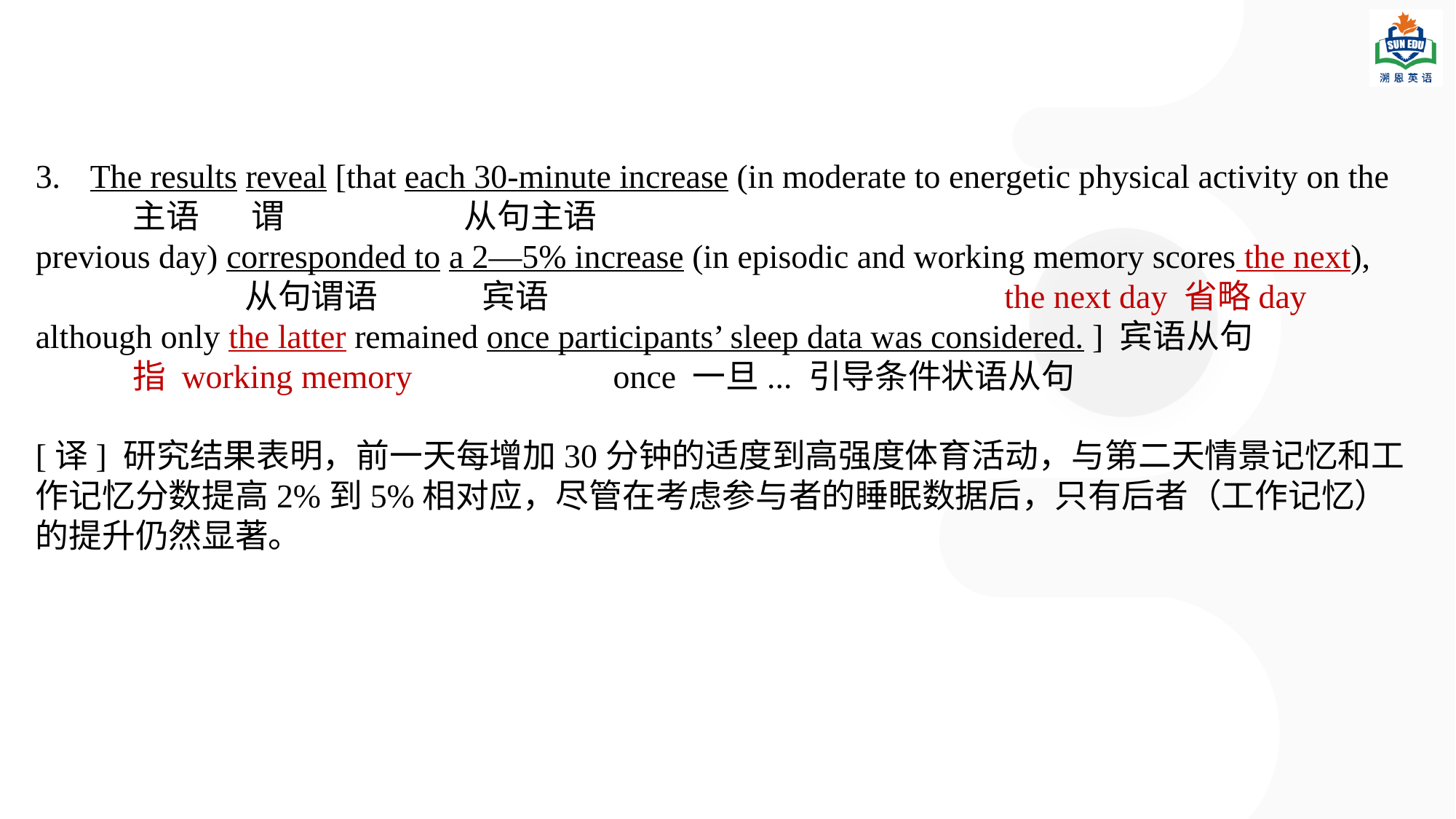

The results reveal [that each 30-minute increase (in moderate to energetic physical activity on the
            主语       谓                        从句主语
previous day) corresponded to a 2—5% increase (in episodic and working memory scores the next),
                           从句谓语              宾语                                                            the next day 省略day
although only the latter remained once participants’ sleep data was considered. ] 宾语从句
            指 working memory                        once 一旦... 引导条件状语从句

[译] 研究结果表明，前一天每增加30分钟的适度到高强度体育活动，与第二天情景记忆和工作记忆分数提高2%到5%相对应，尽管在考虑参与者的睡眠数据后，只有后者（工作记忆）的提升仍然显著。